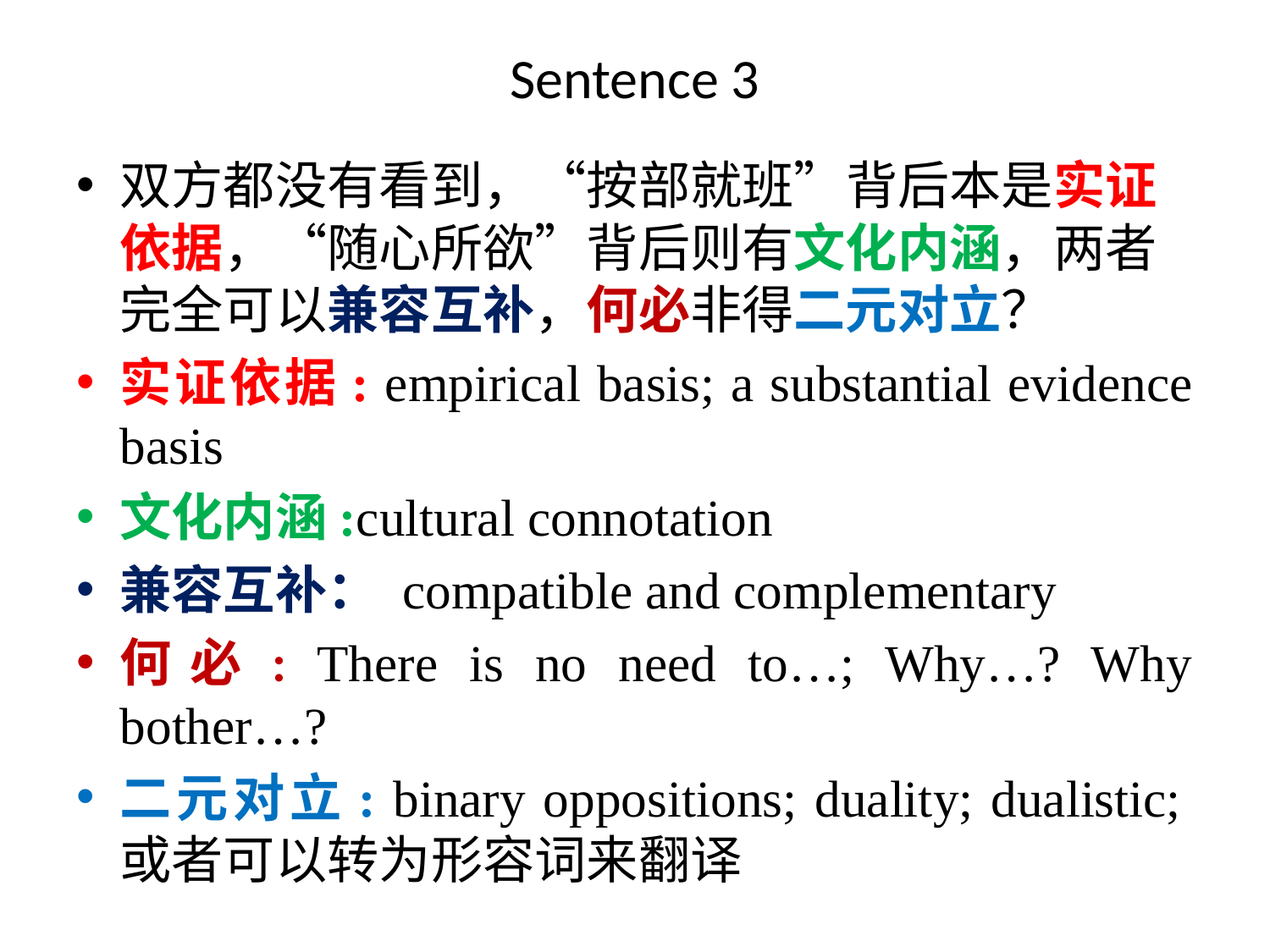

# Sentence 3
双方都没有看到，“按部就班”背后本是实证依据，“随心所欲”背后则有文化内涵，两者完全可以兼容互补，何必非得二元对立？
实证依据: empirical basis; a substantial evidence basis
文化内涵:cultural connotation
兼容互补： compatible and complementary
何必: There is no need to…; Why…? Why bother…?
二元对立: binary oppositions; duality; dualistic;或者可以转为形容词来翻译